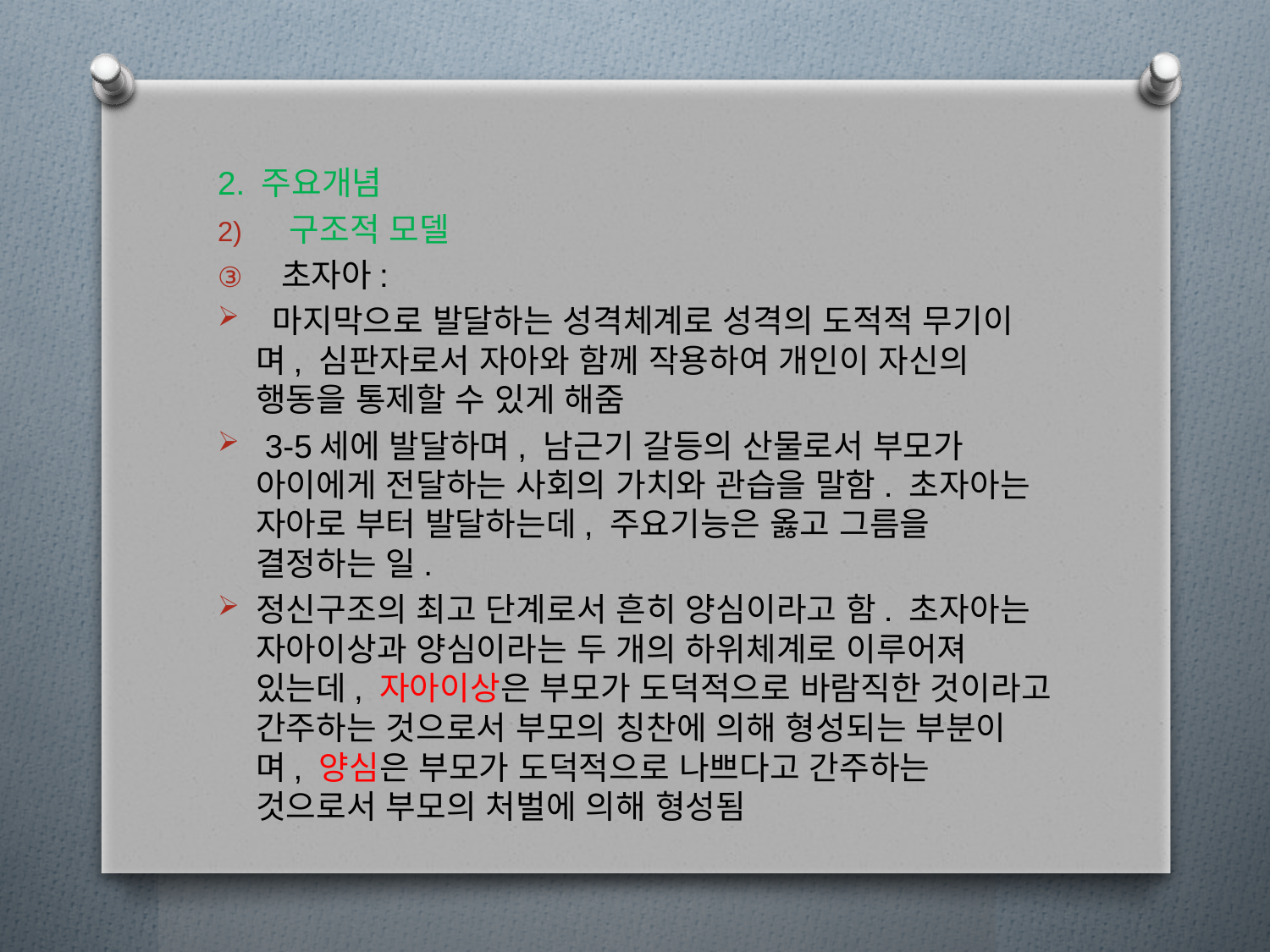

2. 주요개념
구조적 모델
초자아:
 마지막으로 발달하는 성격체계로 성격의 도적적 무기이며, 심판자로서 자아와 함께 작용하여 개인이 자신의 행동을 통제할 수 있게 해줌
 3-5세에 발달하며, 남근기 갈등의 산물로서 부모가 아이에게 전달하는 사회의 가치와 관습을 말함. 초자아는 자아로 부터 발달하는데, 주요기능은 옳고 그름을 결정하는 일.
정신구조의 최고 단계로서 흔히 양심이라고 함. 초자아는 자아이상과 양심이라는 두 개의 하위체계로 이루어져 있는데, 자아이상은 부모가 도덕적으로 바람직한 것이라고 간주하는 것으로서 부모의 칭찬에 의해 형성되는 부분이며, 양심은 부모가 도덕적으로 나쁘다고 간주하는 것으로서 부모의 처벌에 의해 형성됨